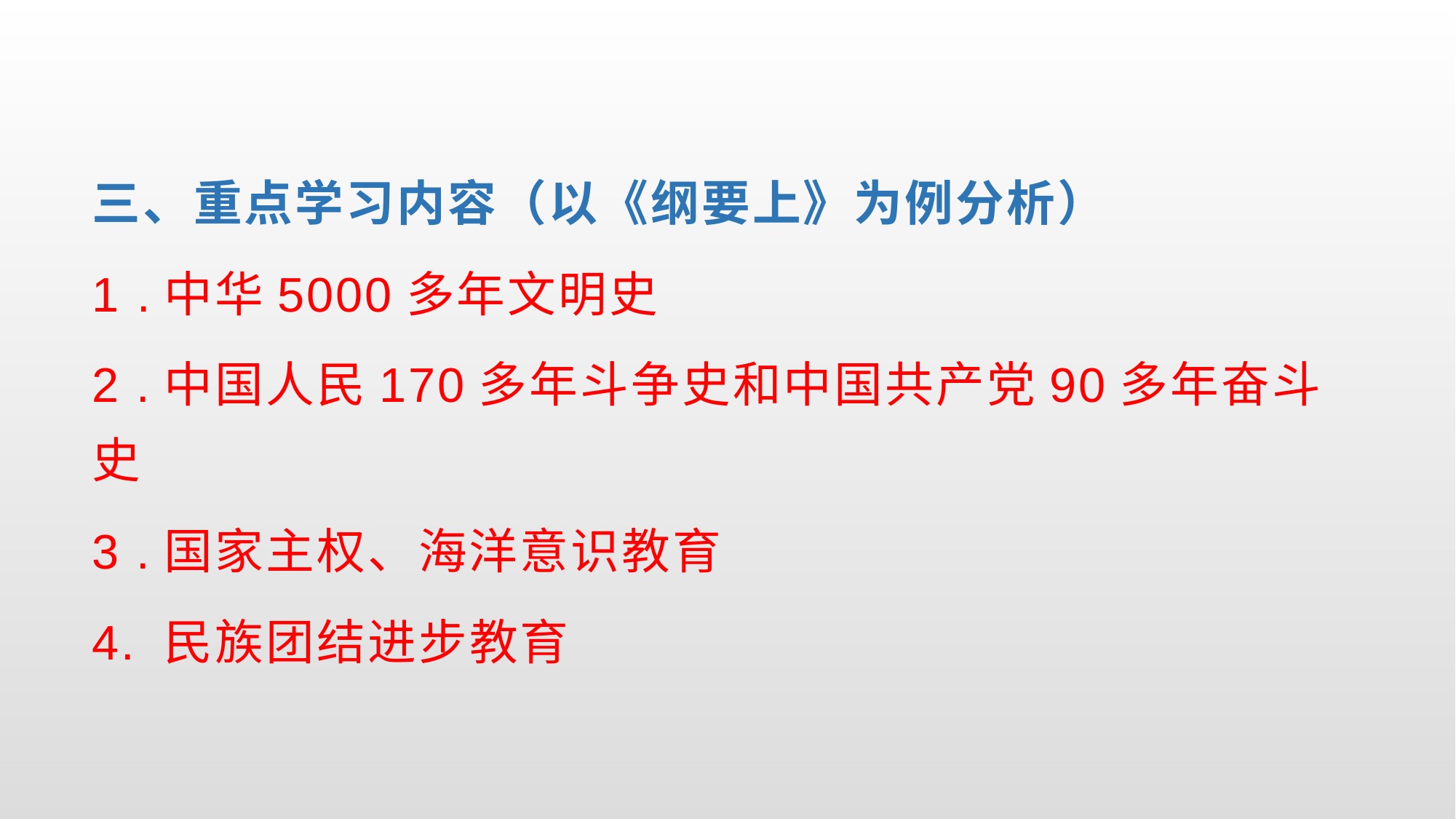

#
三、重点学习内容（以《纲要上》为例分析）
1 .中华5000多年文明史
2 .中国人民170多年斗争史和中国共产党90多年奋斗史
3 .国家主权、海洋意识教育
4. 民族团结进步教育